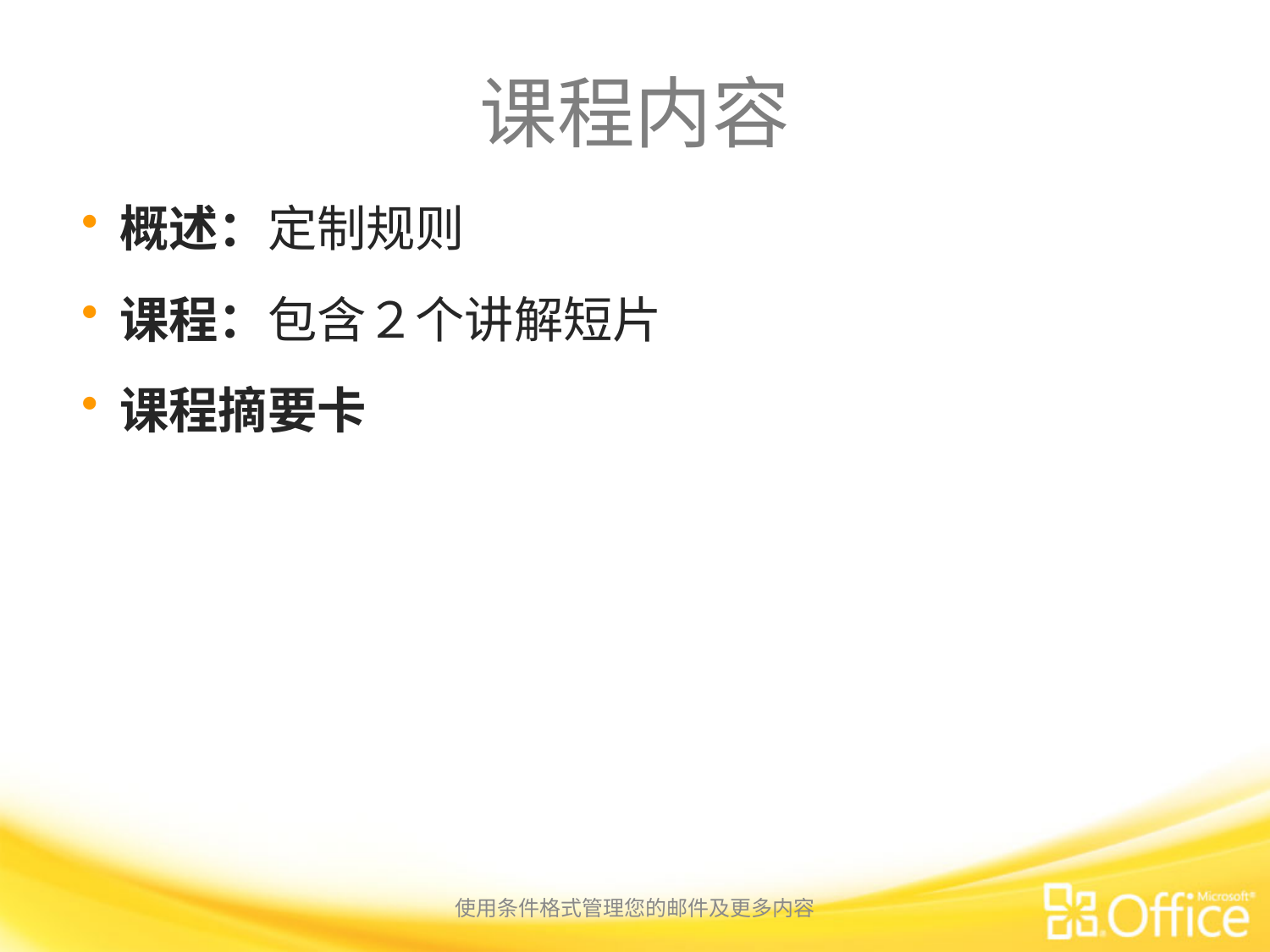

# 课程内容
概述：定制规则
课程：包含２个讲解短片
课程摘要卡

使用条件格式管理您的邮件及更多内容